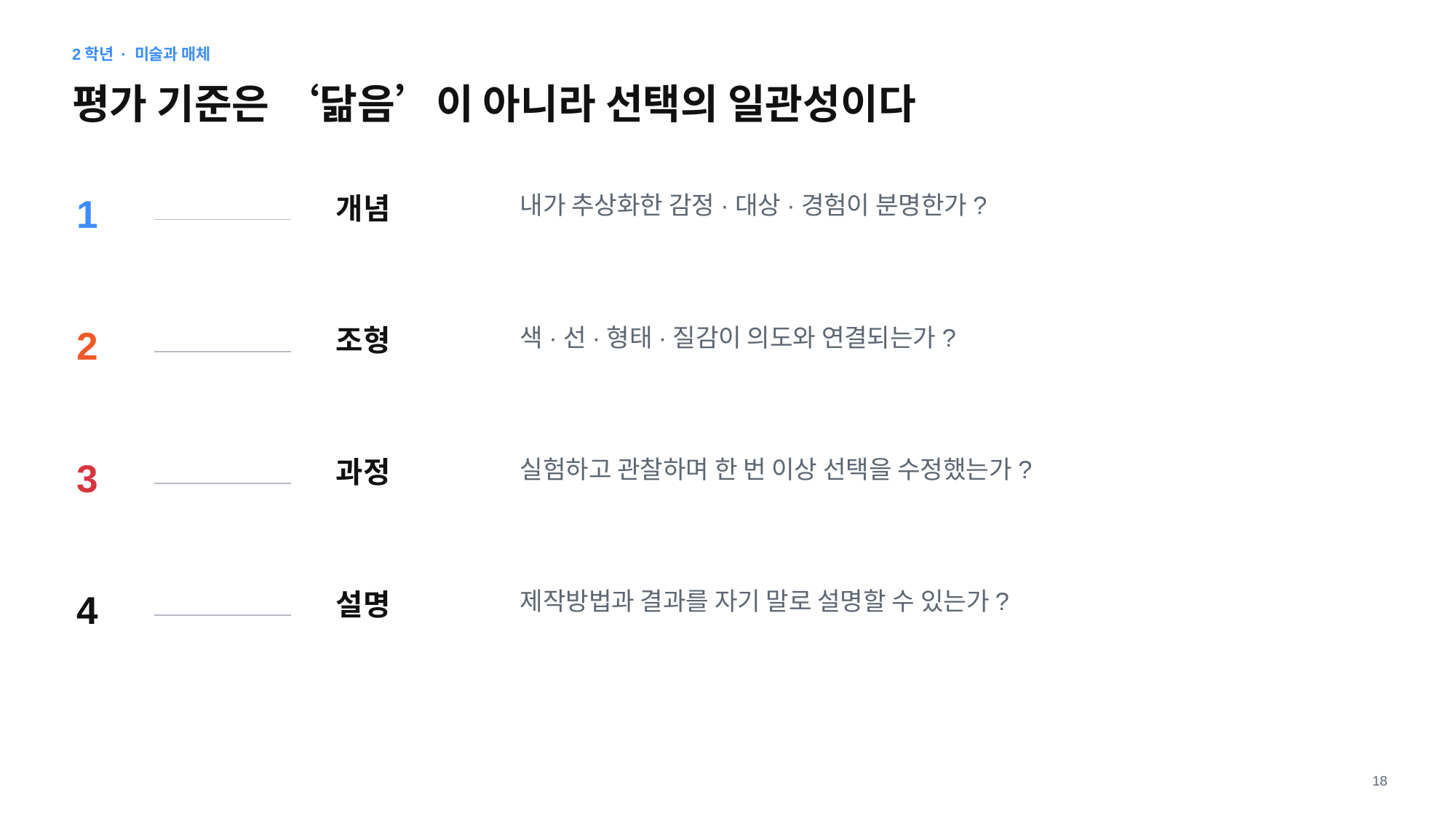

2학년 · 미술과 매체
평가 기준은 ‘닮음’이 아니라 선택의 일관성이다
1
개념
내가 추상화한 감정·대상·경험이 분명한가?
2
조형
색·선·형태·질감이 의도와 연결되는가?
3
과정
실험하고 관찰하며 한 번 이상 선택을 수정했는가?
4
설명
제작방법과 결과를 자기 말로 설명할 수 있는가?
18